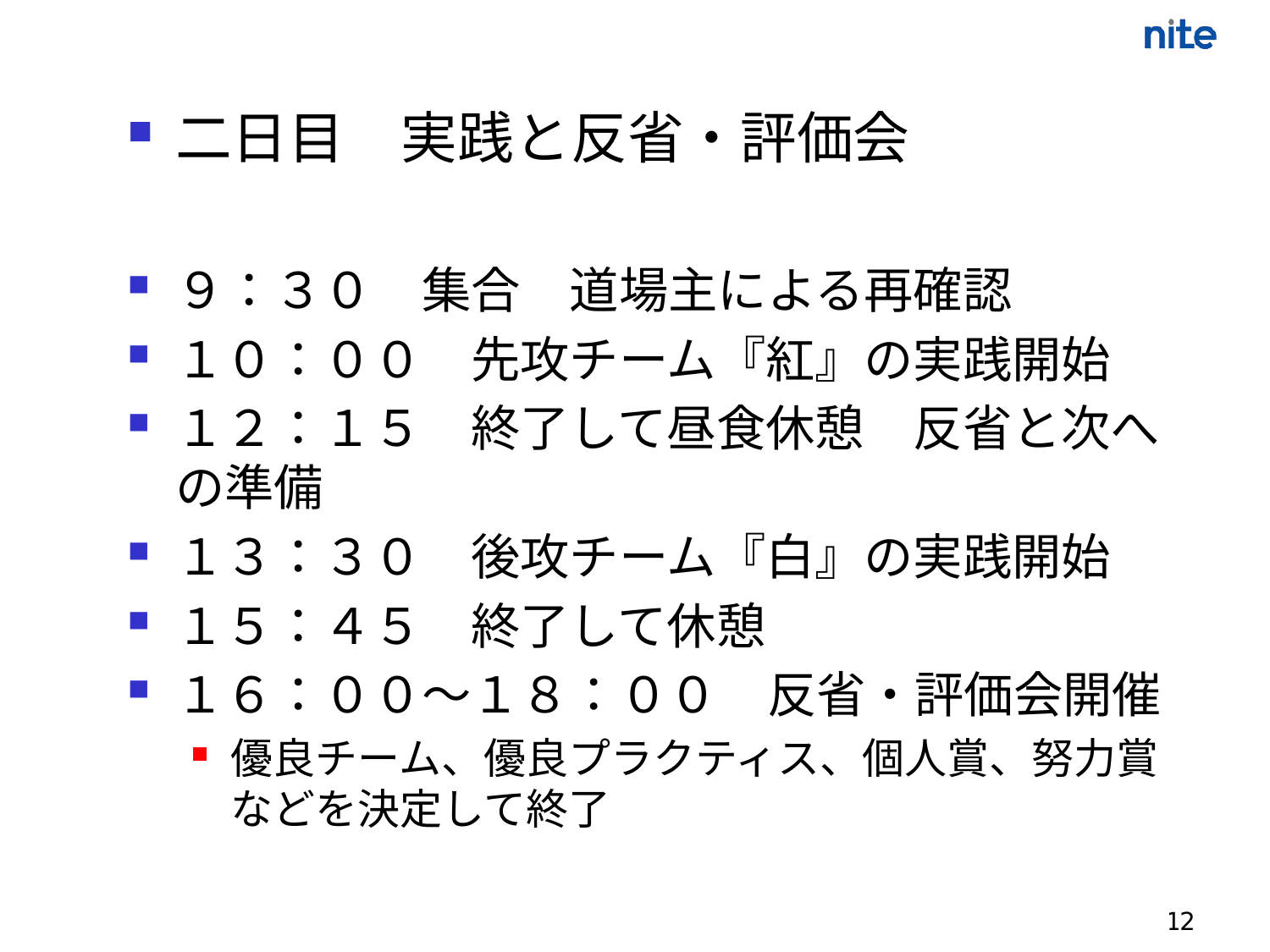

二日目　実践と反省・評価会

９：３０　集合　道場主による再確認
１０：００　先攻チーム『紅』の実践開始
１２：１５　終了して昼食休憩　反省と次への準備
１３：３０　後攻チーム『白』の実践開始
１５：４５　終了して休憩
１６：００～１８：００　反省・評価会開催
優良チーム、優良プラクティス、個人賞、努力賞などを決定して終了
12